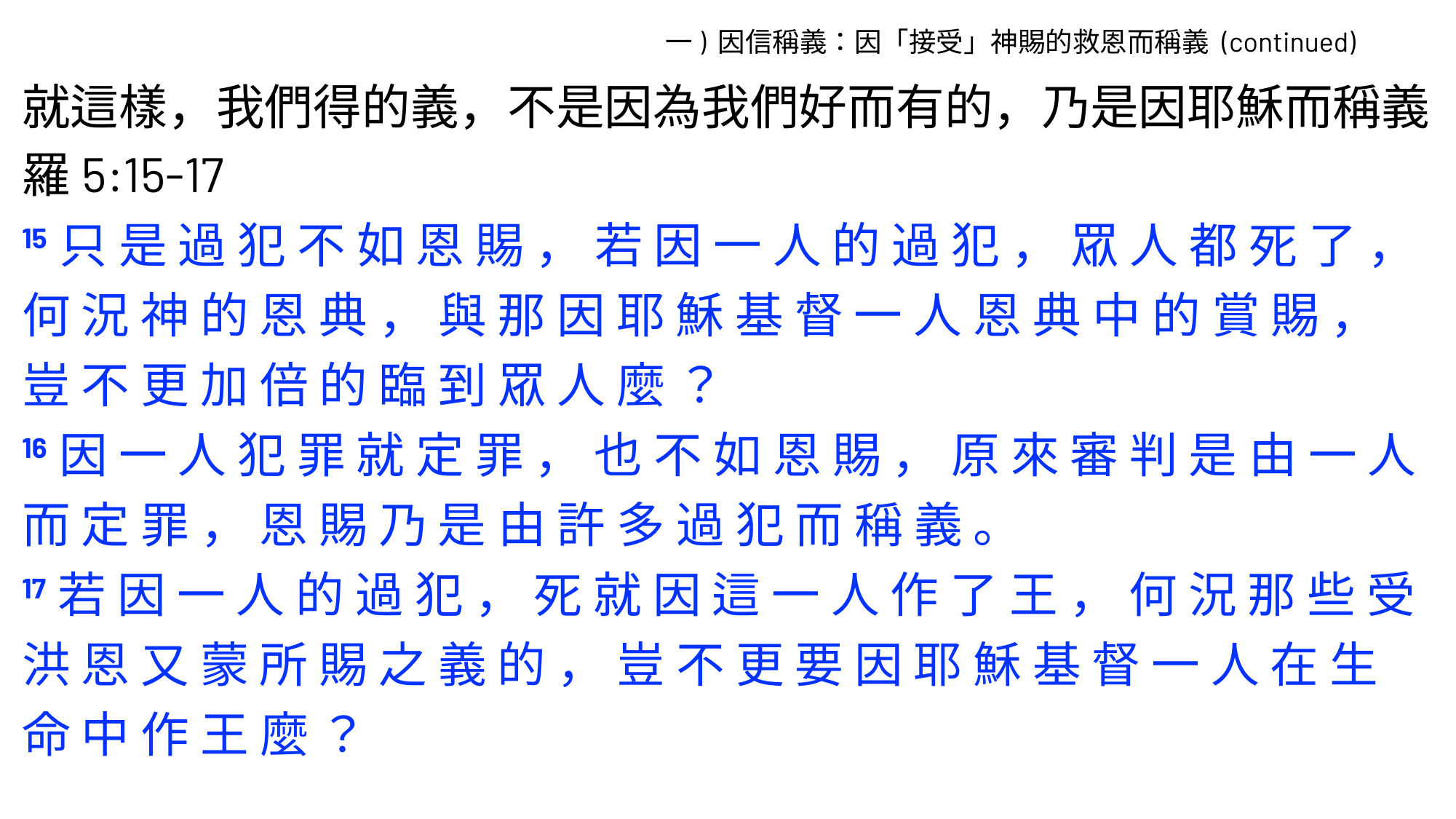

一) 因信稱義：因「接受」神賜的救恩而稱義 (continued)
就這樣，我們得的義，不是因為我們好而有的，乃是因耶穌而稱義
羅5:15-17
15 只 是 過 犯 不 如 恩 賜 ， 若 因 一 人 的 過 犯 ， 眾 人 都 死 了 ， 何 況 神 的 恩 典 ， 與 那 因 耶 穌 基 督 一 人 恩 典 中 的 賞 賜 ， 豈 不 更 加 倍 的 臨 到 眾 人 麼 ？
16 因 一 人 犯 罪 就 定 罪 ， 也 不 如 恩 賜 ， 原 來 審 判 是 由 一 人 而 定 罪 ， 恩 賜 乃 是 由 許 多 過 犯 而 稱 義 。
17 若 因 一 人 的 過 犯 ， 死 就 因 這 一 人 作 了 王 ， 何 況 那 些 受 洪 恩 又 蒙 所 賜 之 義 的 ， 豈 不 更 要 因 耶 穌 基 督 一 人 在 生 命 中 作 王 麼 ？